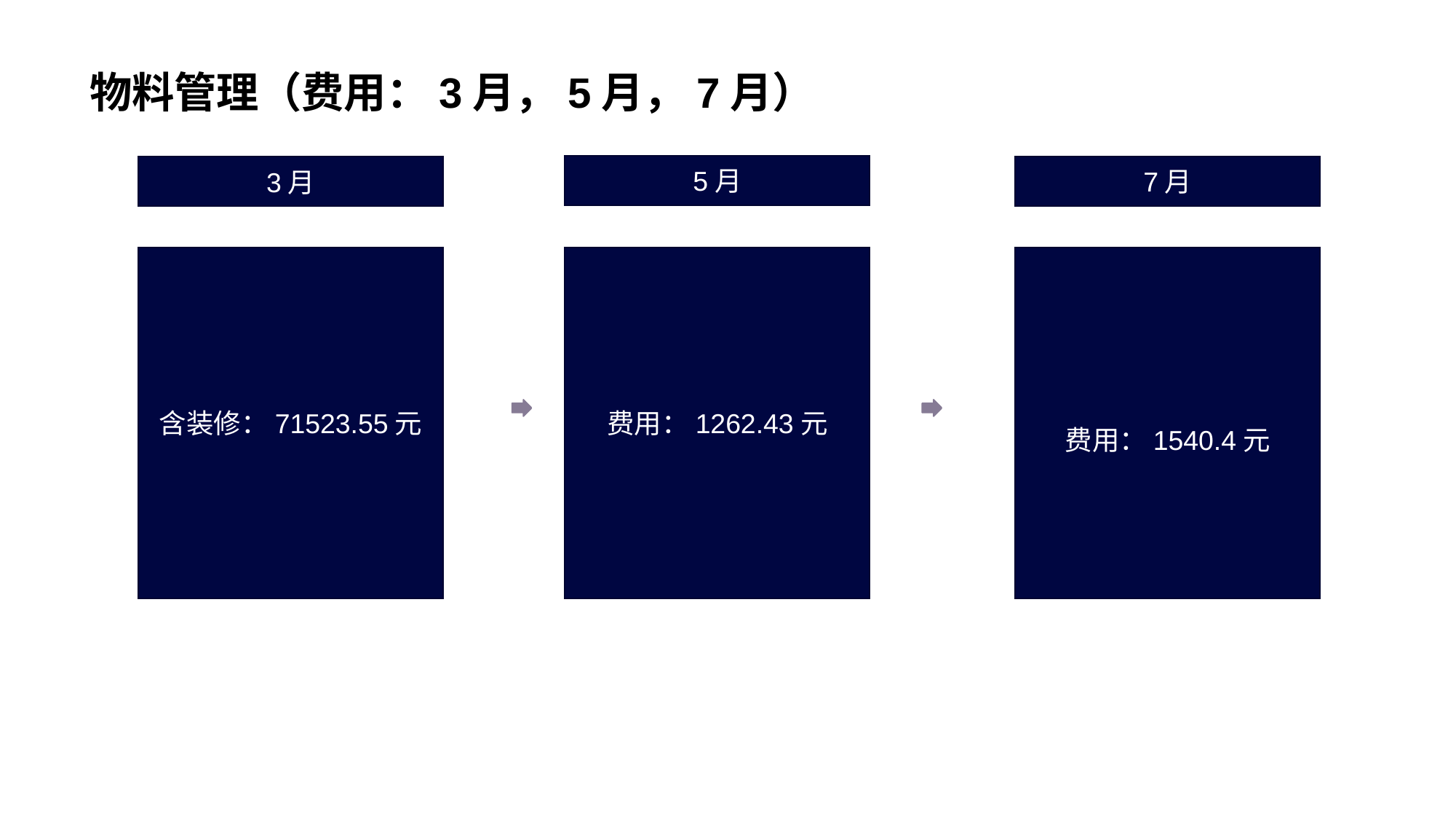

物料管理（费用：3月，5月，7月）
5月
7月
3月
含装修：71523.55元
费用：1262.43元

费用：1540.4元